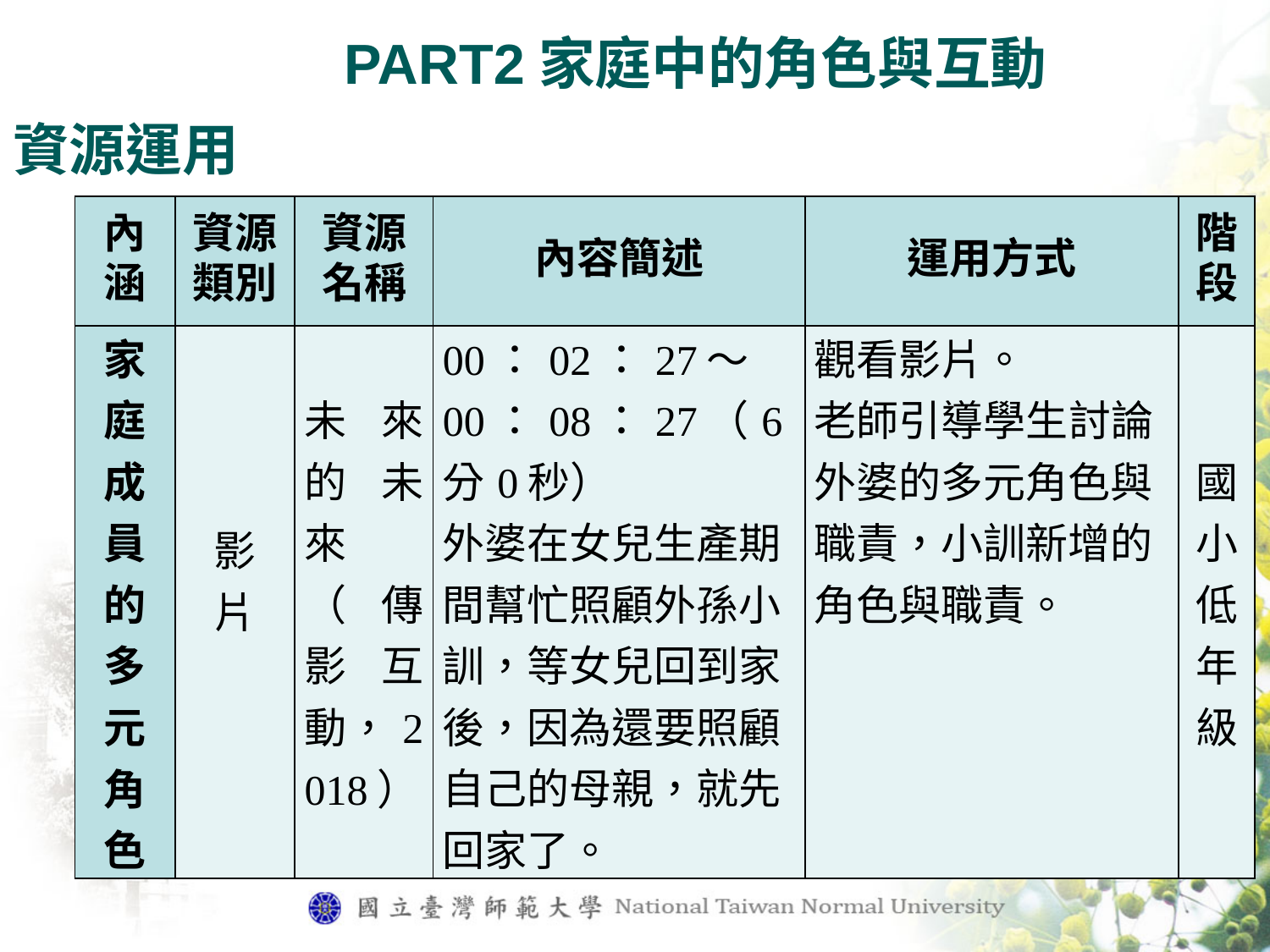

PART2家庭中的角色與互動
資源運用
| 內涵 | 資源類別 | 資源名稱 | 內容簡述 | 運用方式 | 階段 |
| --- | --- | --- | --- | --- | --- |
| 家 庭 成 員 的 多 元 角 色 | 影 片 | 未來的未來（傳影互動，2018） | 00：02：27～00：08：27（6分0秒） 外婆在女兒生產期間幫忙照顧外孫小訓，等女兒回到家後，因為還要照顧自己的母親，就先回家了。 | 觀看影片。 老師引導學生討論外婆的多元角色與職責，小訓新增的角色與職責。 | 國 小 低 年 級 |